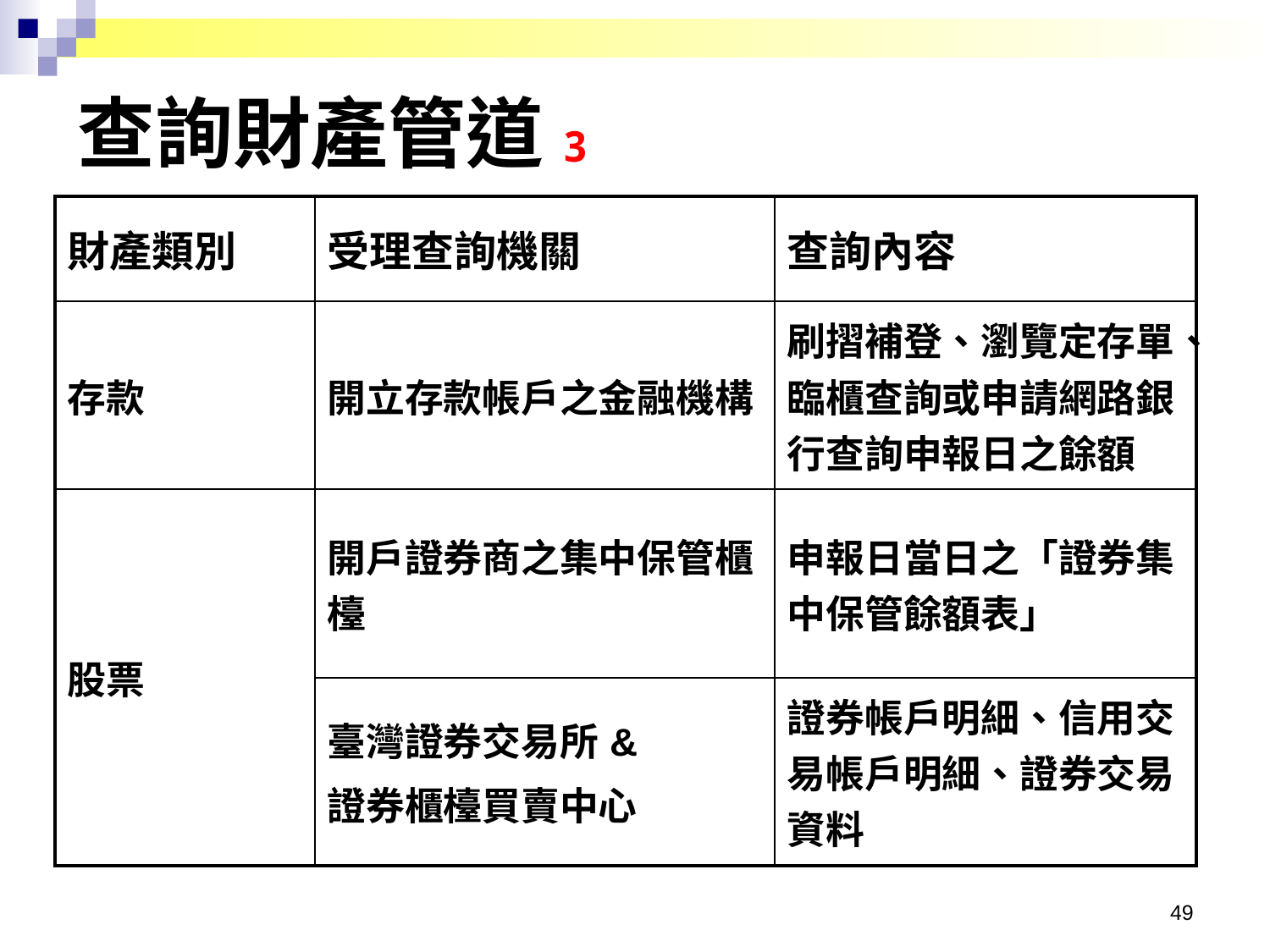

查詢財產管道3
| 財產類別 | 受理查詢機關 | 查詢內容 |
| --- | --- | --- |
| 存款 | 開立存款帳戶之金融機構 | 刷摺補登、瀏覽定存單、臨櫃查詢或申請網路銀行查詢申報日之餘額 |
| 股票 | 開戶證券商之集中保管櫃檯 | 申報日當日之「證券集中保管餘額表」 |
|  | 臺灣證券交易所& 證券櫃檯買賣中心 | 證券帳戶明細、信用交易帳戶明細、證券交易資料 |
49